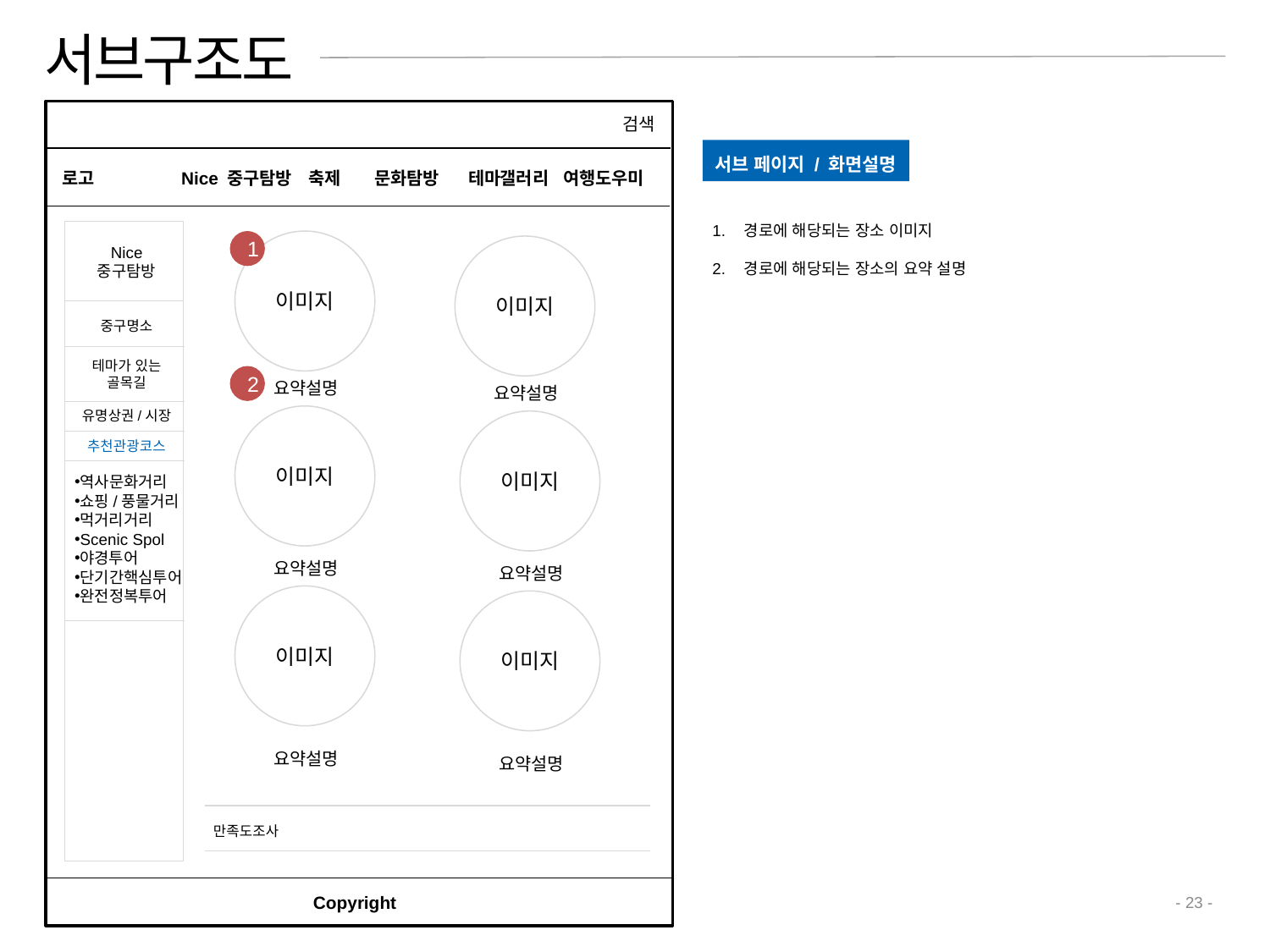

# 서브구조도
ㄷ
검색
서브 페이지 / 화면설명

로고
Nice 중구탐방	축제       문화탐방      테마갤러리   여행도우미
경로에 해당되는 장소 이미지
경로에 해당되는 장소의 요약 설명

Nice
중구탐방
1
이미지
이미지

중구명소
테마가 있는
골목길
2
요약설명
요약설명
유명상권/시장
이미지
이미지
추천관광코스
역사문화거리
쇼핑/풍물거리
먹거리거리
Scenic Spol
야경투어
단기간핵심투어
완전정복투어
요약설명
요약설명
이미지
이미지
요약설명
요약설명
만족도조사
Copyright